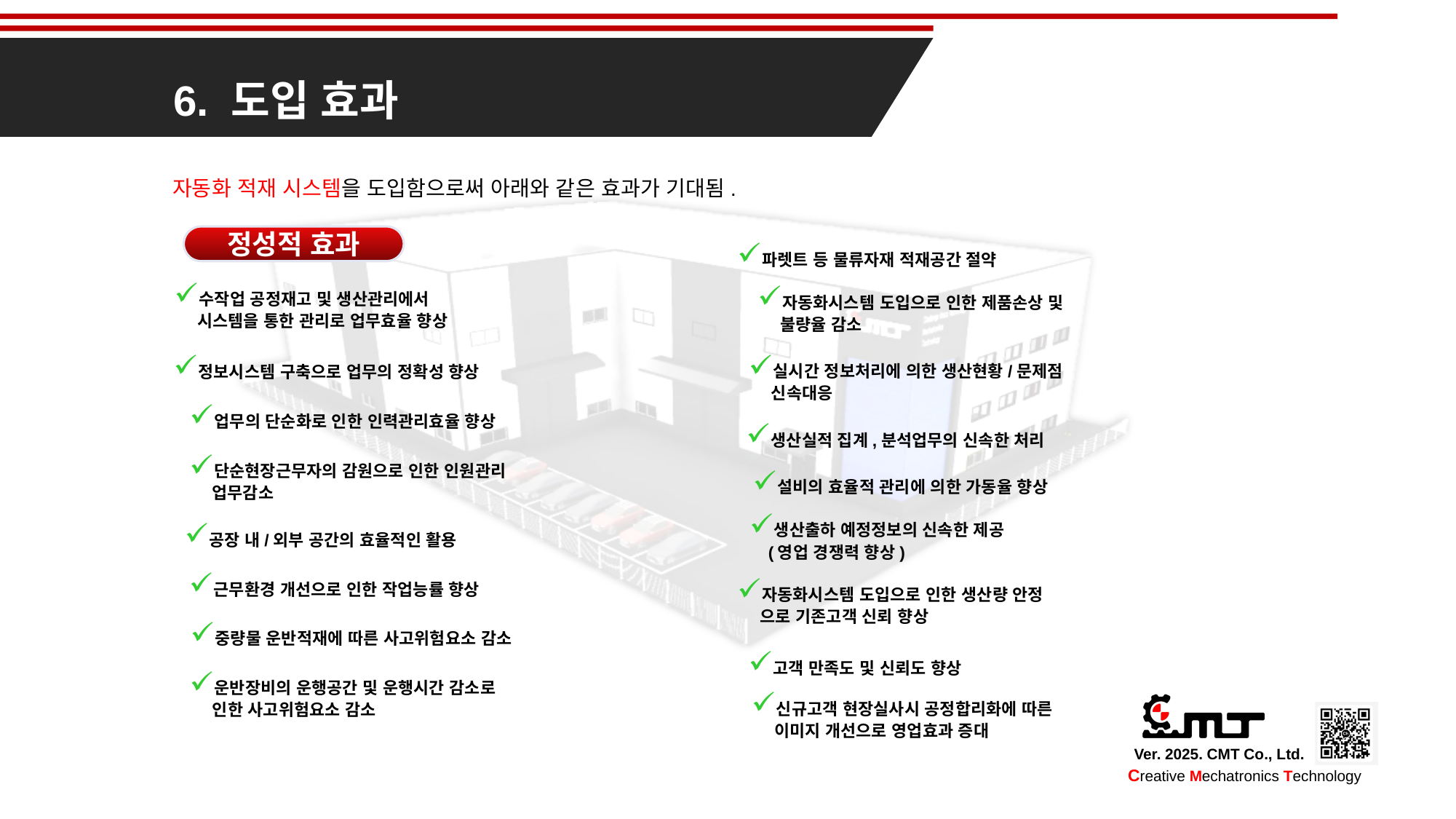

6. 도입 효과
자동화 적재 시스템을 도입함으로써 아래와 같은 효과가 기대됨.
정성적 효과
파렛트 등 물류자재 적재공간 절약
수작업 공정재고 및 생산관리에서
    시스템을 통한 관리로 업무효율 향상
자동화시스템 도입으로 인한 제품손상 및
    불량율 감소
실시간 정보처리에 의한 생산현황/문제점
    신속대응
정보시스템 구축으로 업무의 정확성 향상
업무의 단순화로 인한 인력관리효율 향상
생산실적 집계,분석업무의 신속한 처리
단순현장근무자의 감원으로 인한 인원관리
    업무감소
설비의 효율적 관리에 의한 가동율 향상
생산출하 예정정보의 신속한 제공
    (영업 경쟁력 향상)
공장 내/외부 공간의 효율적인 활용
근무환경 개선으로 인한 작업능률 향상
자동화시스템 도입으로 인한 생산량 안정
    으로 기존고객 신뢰 향상
중량물 운반적재에 따른 사고위험요소 감소
고객 만족도 및 신뢰도 향상
운반장비의 운행공간 및 운행시간 감소로
    인한 사고위험요소 감소
신규고객 현장실사시 공정합리화에 따른
    이미지 개선으로 영업효과 증대